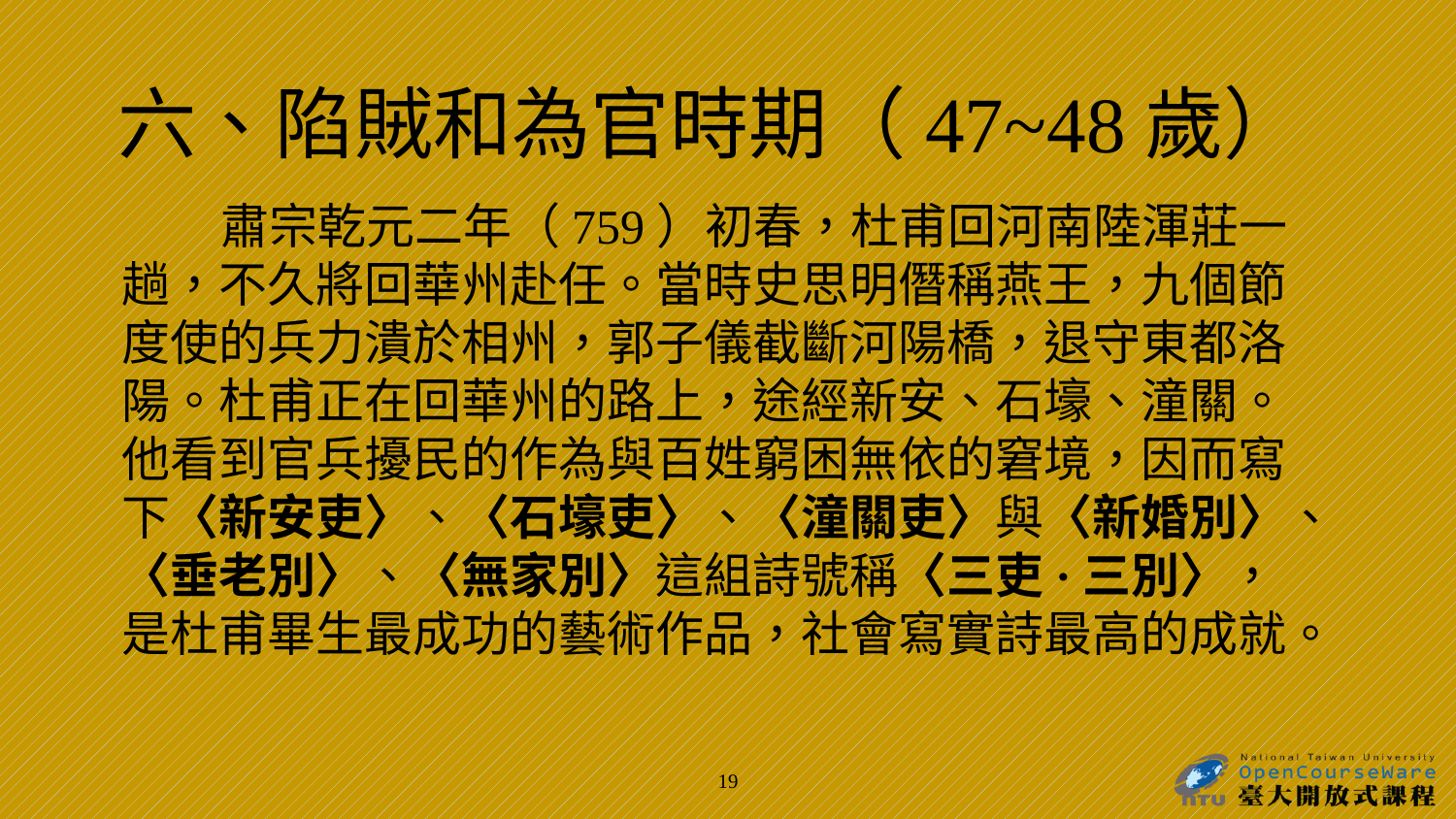

六、陷賊和為官時期（47~48歲）
        肅宗乾元二年（759）初春，杜甫回河南陸渾莊一趟，不久將回華州赴任。當時史思明僭稱燕王，九個節度使的兵力潰於相州，郭子儀截斷河陽橋，退守東都洛陽。杜甫正在回華州的路上，途經新安、石壕、潼關。他看到官兵擾民的作為與百姓窮困無依的窘境，因而寫下〈新安吏〉、〈石壕吏〉、〈潼關吏〉與〈新婚別〉、〈垂老別〉、〈無家別〉這組詩號稱〈三吏·三別〉，是杜甫畢生最成功的藝術作品，社會寫實詩最高的成就。
19